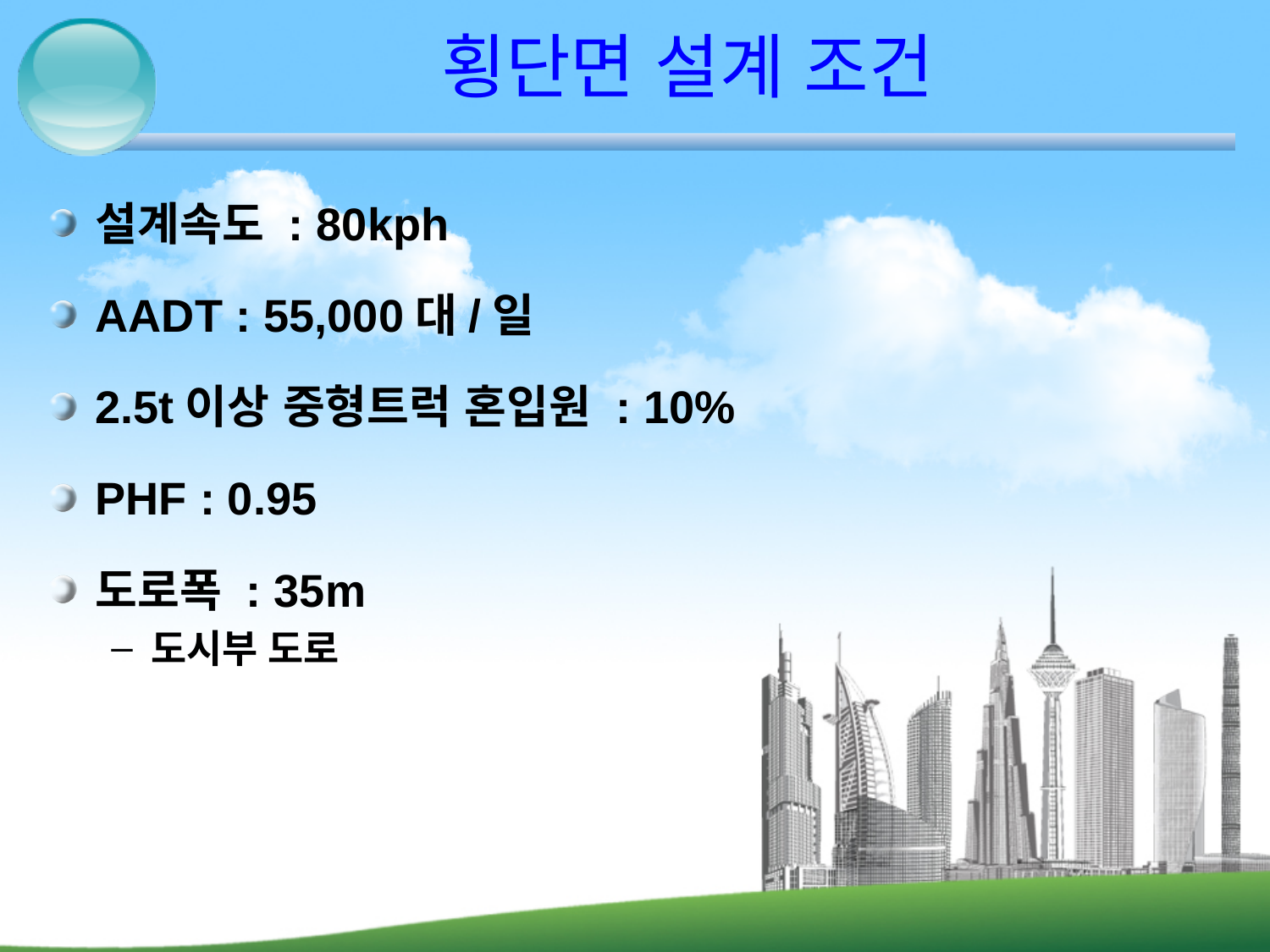

# 횡단면 설계 조건
설계속도 : 80kph
AADT : 55,000대/일
2.5t이상 중형트럭 혼입원 : 10%
PHF : 0.95
도로폭 : 35m
도시부 도로